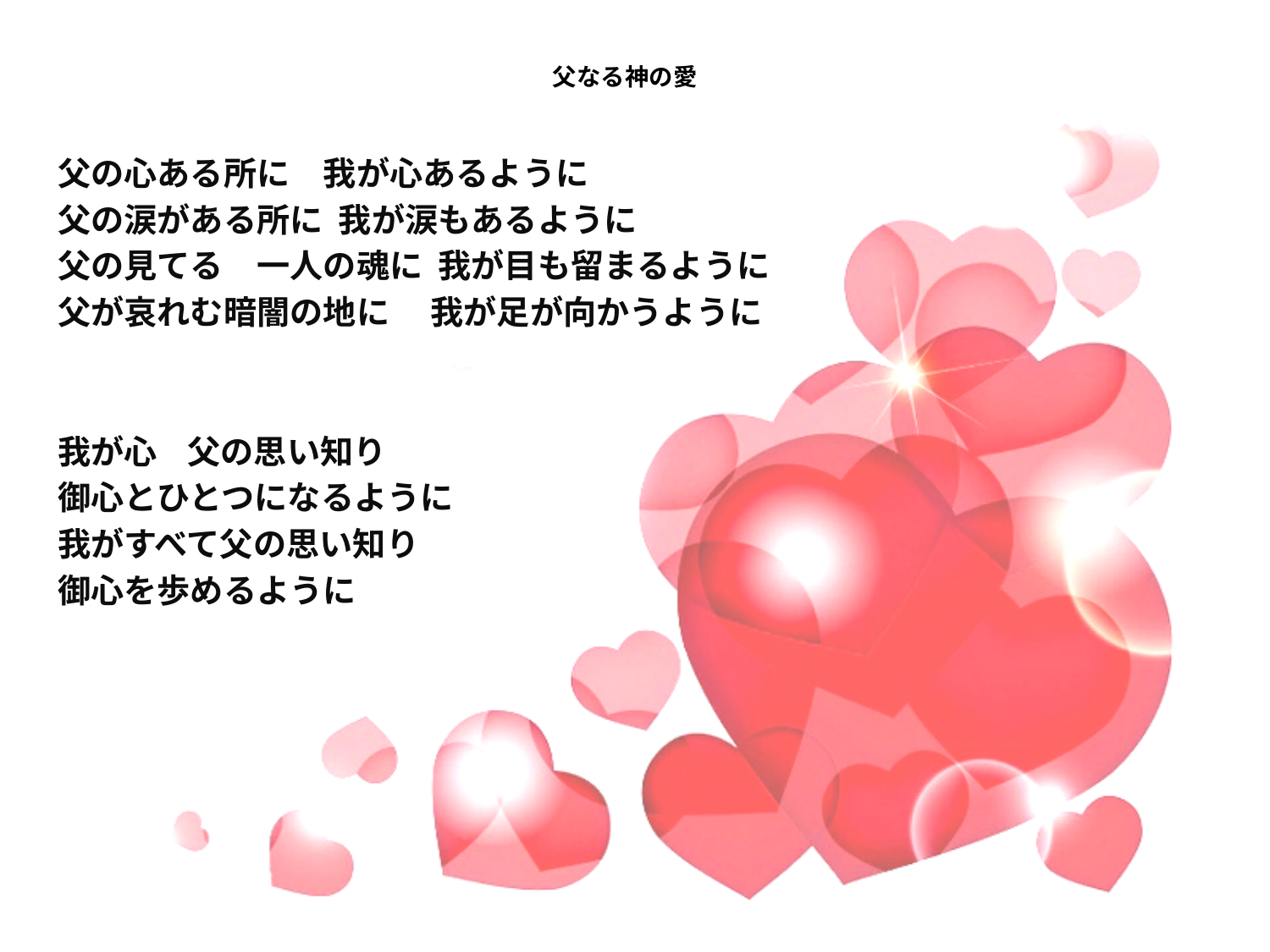

# 父なる神の愛
父の心ある所に　我が心あるように
父の涙がある所に  我が涙もあるように
父の見てる　一人の魂に  我が目も留まるように
父が哀れむ暗闇の地に　 我が足が向かうように

我が心    父の思い知り
御心とひとつになるように
我がすべて父の思い知り
御心を歩めるように